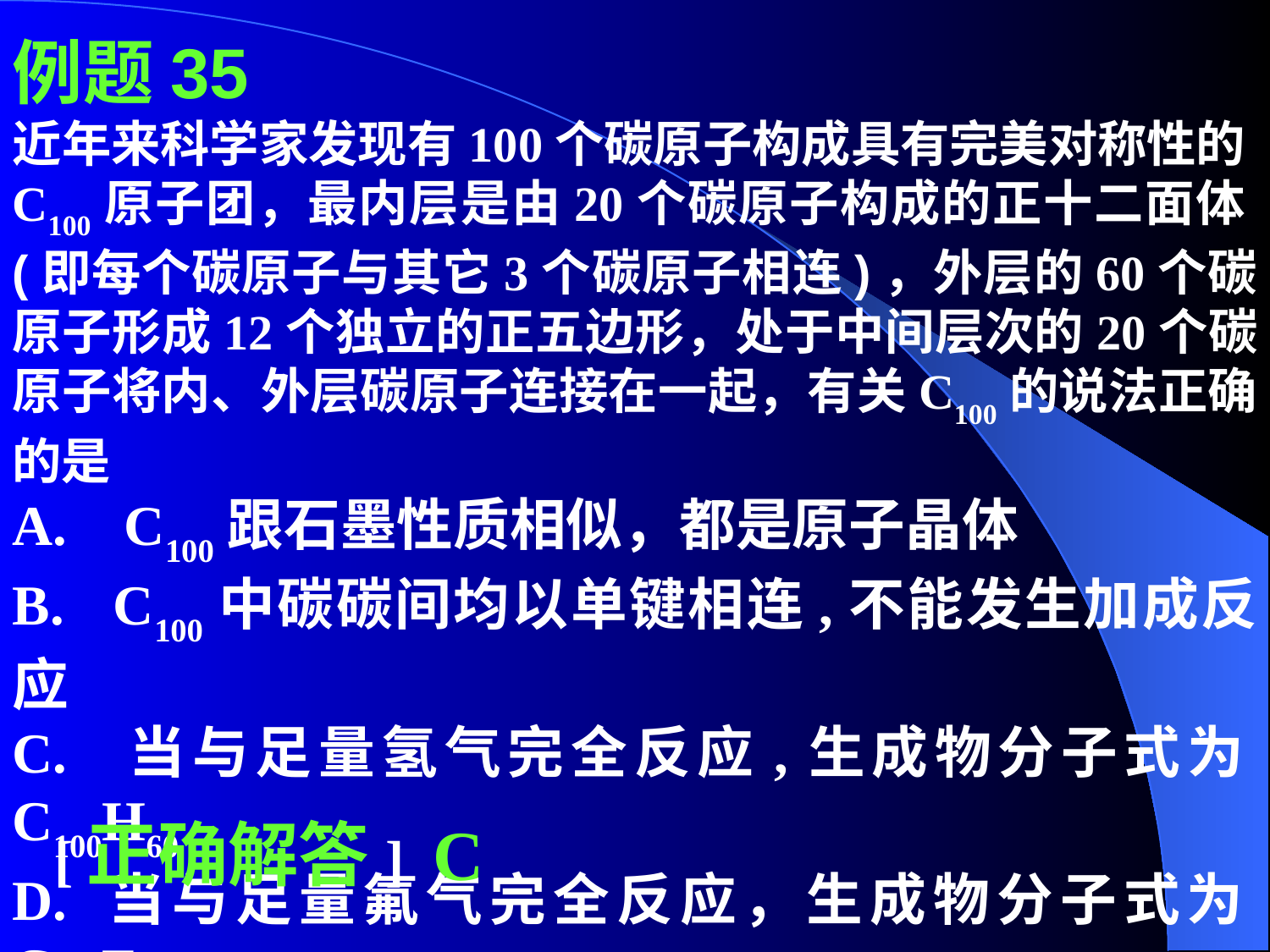

例题35
近年来科学家发现有100个碳原子构成具有完美对称性的C100原子团，最内层是由20个碳原子构成的正十二面体(即每个碳原子与其它3个碳原子相连)，外层的60个碳原子形成12个独立的正五边形，处于中间层次的20个碳原子将内、外层碳原子连接在一起，有关C100的说法正确的是
A.    C100跟石墨性质相似，都是原子晶体
B.   C100中碳碳间均以单键相连,不能发生加成反应
C.  当与足量氢气完全反应,生成物分子式为C100H60
D. 当与足量氟气完全反应，生成物分子式为C100F20
[正确解答]  C

87